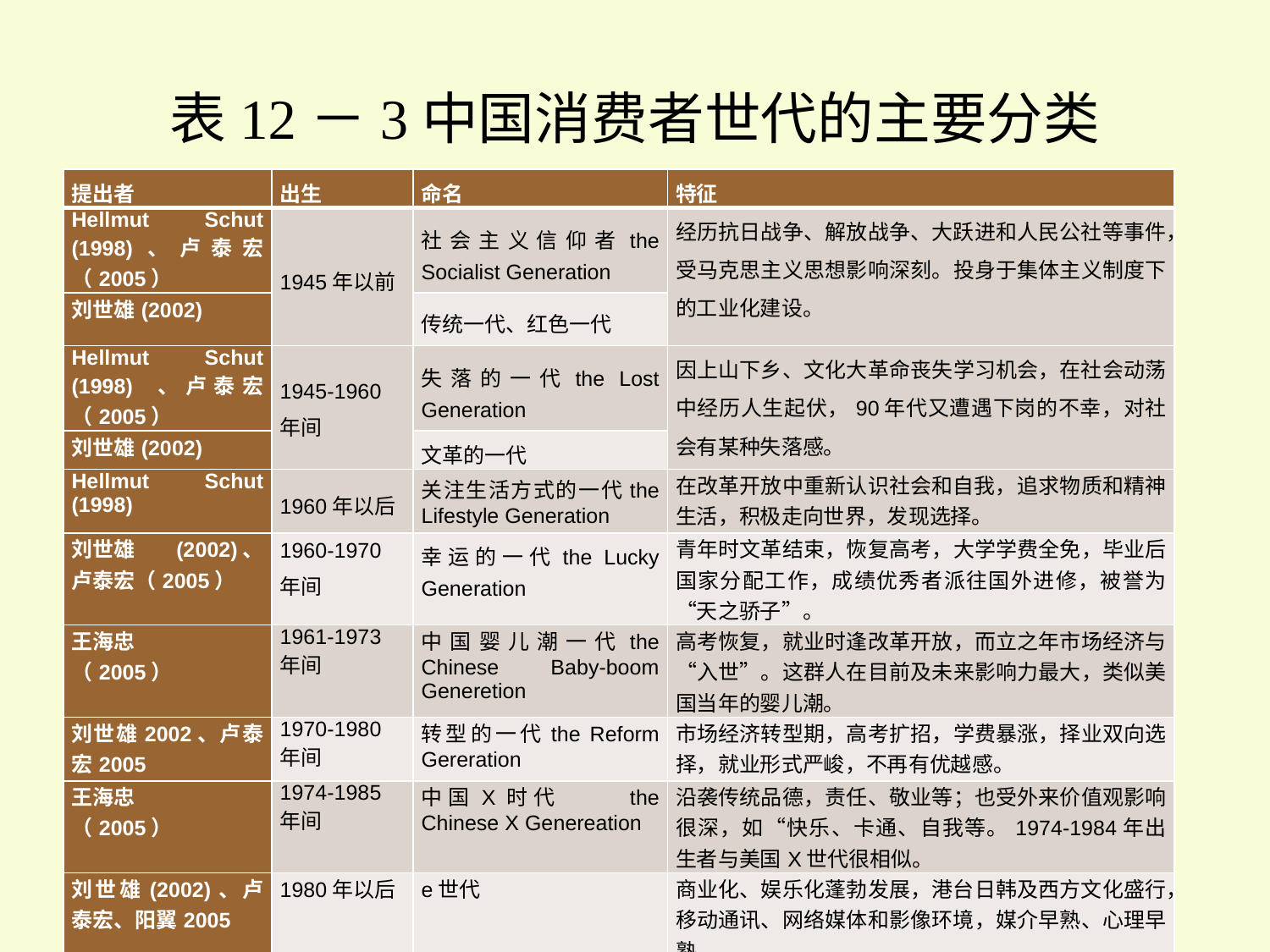

# 表12－3中国消费者世代的主要分类
| 提出者 | 出生 | 命名 | 特征 |
| --- | --- | --- | --- |
| Hellmut Schut (1998)、卢泰宏（2005） | 1945年以前 | 社会主义信仰者the Socialist Generation | 经历抗日战争、解放战争、大跃进和人民公社等事件，受马克思主义思想影响深刻。投身于集体主义制度下的工业化建设。 |
| 刘世雄(2002) |  | 传统一代、红色一代 |  |
| Hellmut Schut (1998) 、卢泰宏（2005） | 1945-1960年间 | 失落的一代the Lost Generation | 因上山下乡、文化大革命丧失学习机会，在社会动荡中经历人生起伏，90年代又遭遇下岗的不幸，对社会有某种失落感。 |
| 刘世雄(2002) |  | 文革的一代 |  |
| Hellmut Schut (1998) | 1960年以后 | 关注生活方式的一代the Lifestyle Generation | 在改革开放中重新认识社会和自我，追求物质和精神生活，积极走向世界，发现选择。 |
| 刘世雄 (2002)、卢泰宏（2005） | 1960-1970年间 | 幸运的一代the Lucky Generation | 青年时文革结束，恢复高考，大学学费全免，毕业后国家分配工作，成绩优秀者派往国外进修，被誉为“天之骄子”。 |
| 王海忠 （2005） | 1961-1973 年间 | 中国婴儿潮一代the Chinese Baby-boom Generetion | 高考恢复，就业时逢改革开放，而立之年市场经济与“入世”。这群人在目前及未来影响力最大，类似美国当年的婴儿潮。 |
| 刘世雄2002、卢泰宏2005 | 1970-1980年间 | 转型的一代the Reform Gereration | 市场经济转型期，高考扩招，学费暴涨，择业双向选择，就业形式严峻，不再有优越感。 |
| 王海忠 （2005） | 1974-1985年间 | 中国X时代 the Chinese X Genereation | 沿袭传统品德，责任、敬业等；也受外来价值观影响很深，如“快乐、卡通、自我等。1974-1984年出生者与美国X世代很相似。 |
| 刘世雄(2002)、卢泰宏、阳翼2005 | 1980年以后 | e世代 | 商业化、娱乐化蓬勃发展，港台日韩及西方文化盛行，移动通讯、网络媒体和影像环境，媒介早熟、心理早熟。 |
4-34